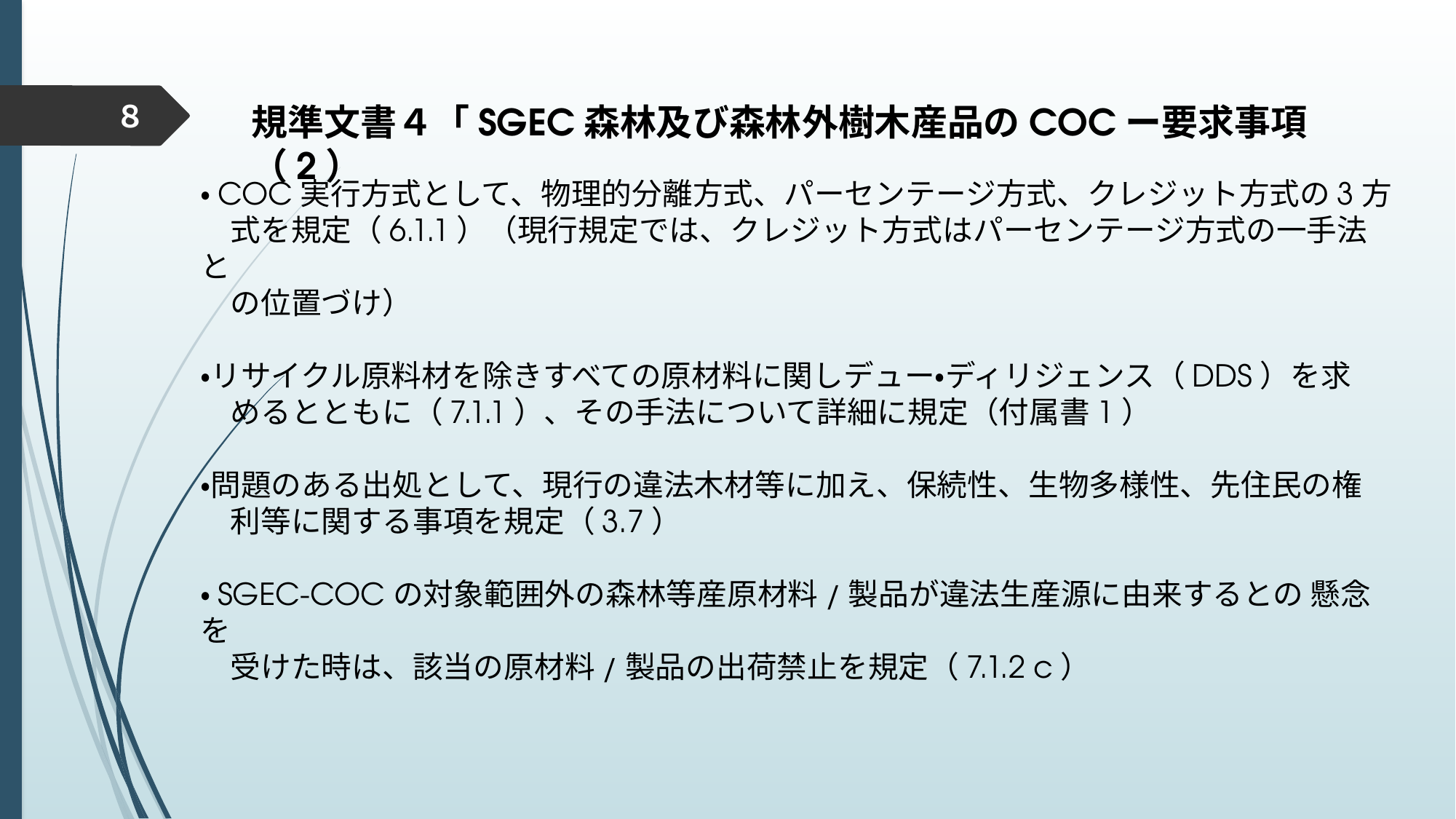

８
規準文書４「SGEC森林及び森林外樹木産品のCOCー要求事項（2）
・COC実行方式として、物理的分離方式、パーセンテージ方式、クレジット方式の3方
　式を規定（6.1.1）（現行規定では、クレジット方式はパーセンテージ方式の一手法と
　の位置づけ）

・リサイクル原料材を除きすべての原材料に関しデュー・ディリジェンス（DDS）を求
　めるとともに（7.1.1）、その手法について詳細に規定（付属書1）

・問題のある出処として、現行の違法木材等に加え、保続性、生物多様性、先住民の権
　利等に関する事項を規定（3.7）

・SGEC-COCの対象範囲外の森林等産原材料/製品が違法生産源に由来するとの 懸念を
　受けた時は、該当の原材料/製品の出荷禁止を規定（7.1.2 c）